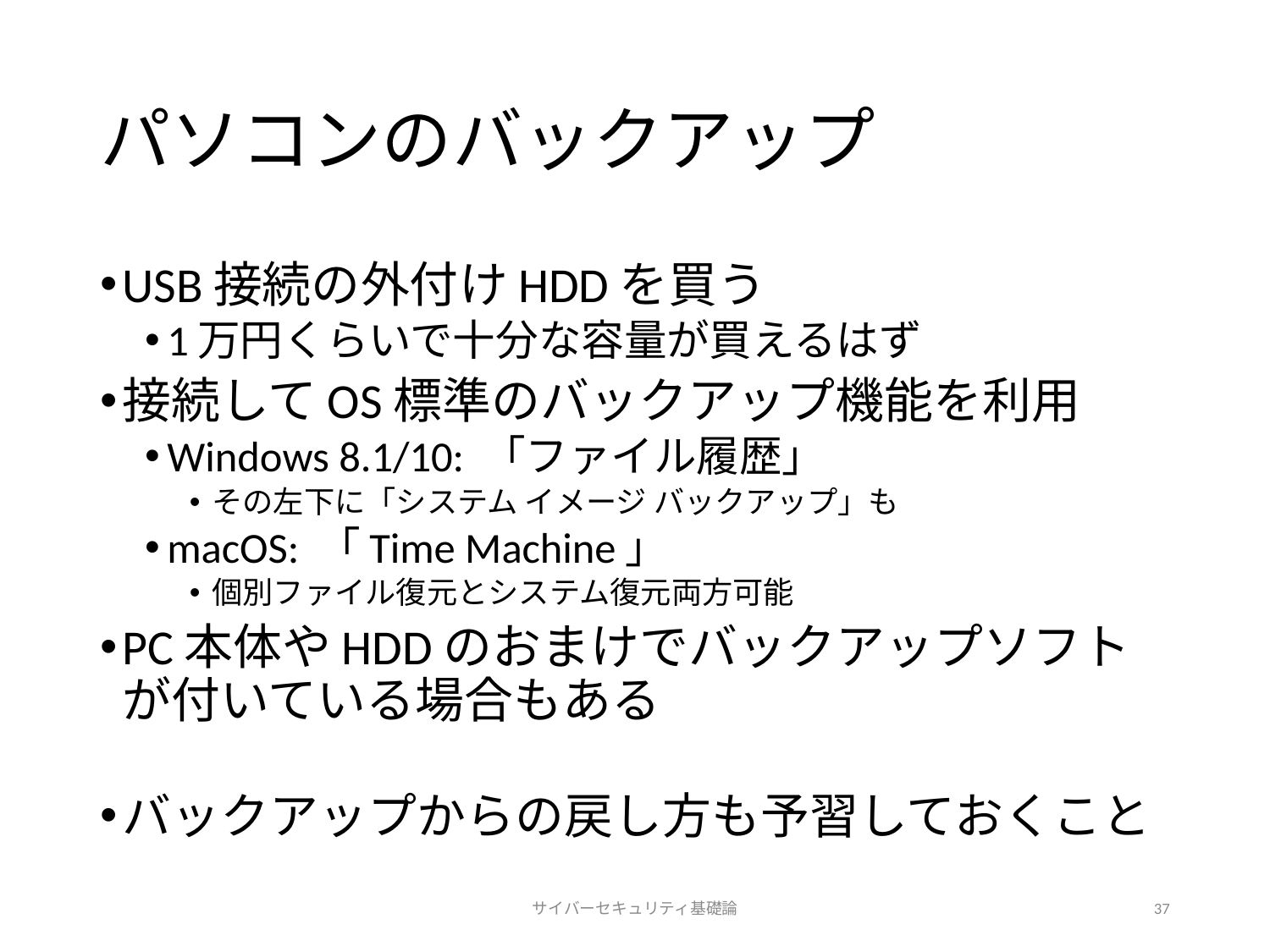

# パソコンのバックアップ
USB接続の外付けHDDを買う
1万円くらいで十分な容量が買えるはず
接続してOS標準のバックアップ機能を利用
Windows 8.1/10: 「ファイル履歴」
その左下に「システム イメージ バックアップ」も
macOS: 「Time Machine」
個別ファイル復元とシステム復元両方可能
PC本体やHDDのおまけでバックアップソフトが付いている場合もある

バックアップからの戻し方も予習しておくこと
サイバーセキュリティ基礎論
37